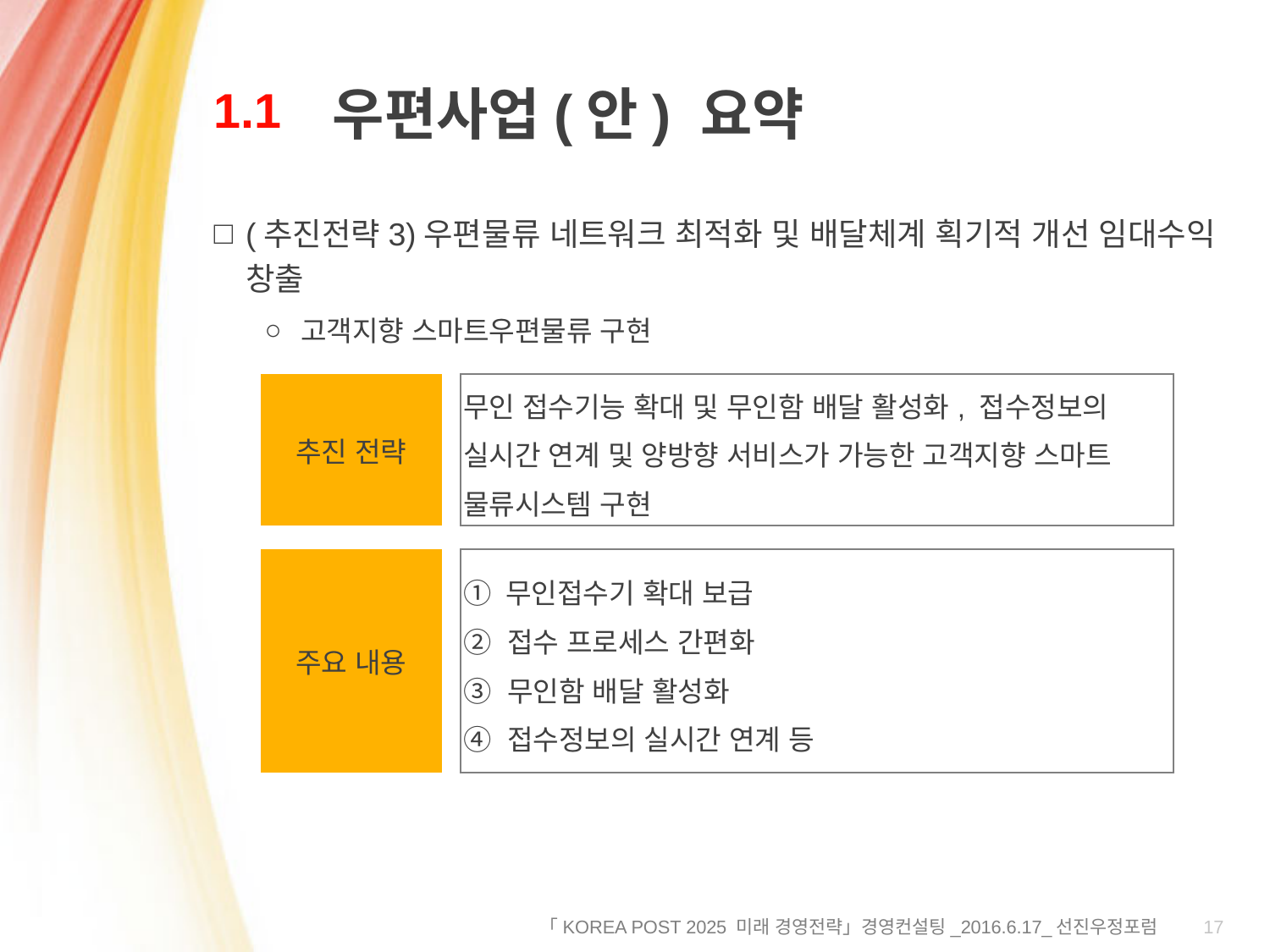

# 1.1
우편사업(안) 요약
(추진전략3)우편물류 네트워크 최적화 및 배달체계 획기적 개선 임대수익 창출
고객지향 스마트우편물류 구현
| 추진 전략 |  | 무인 접수기능 확대 및 무인함 배달 활성화, 접수정보의 실시간 연계 및 양방향 서비스가 가능한 고객지향 스마트 물류시스템 구현 |
| --- | --- | --- |
|  |  |  |
| 주요 내용 |  | ① 무인접수기 확대 보급 ② 접수 프로세스 간편화 ③ 무인함 배달 활성화 ④ 접수정보의 실시간 연계 등 |
17